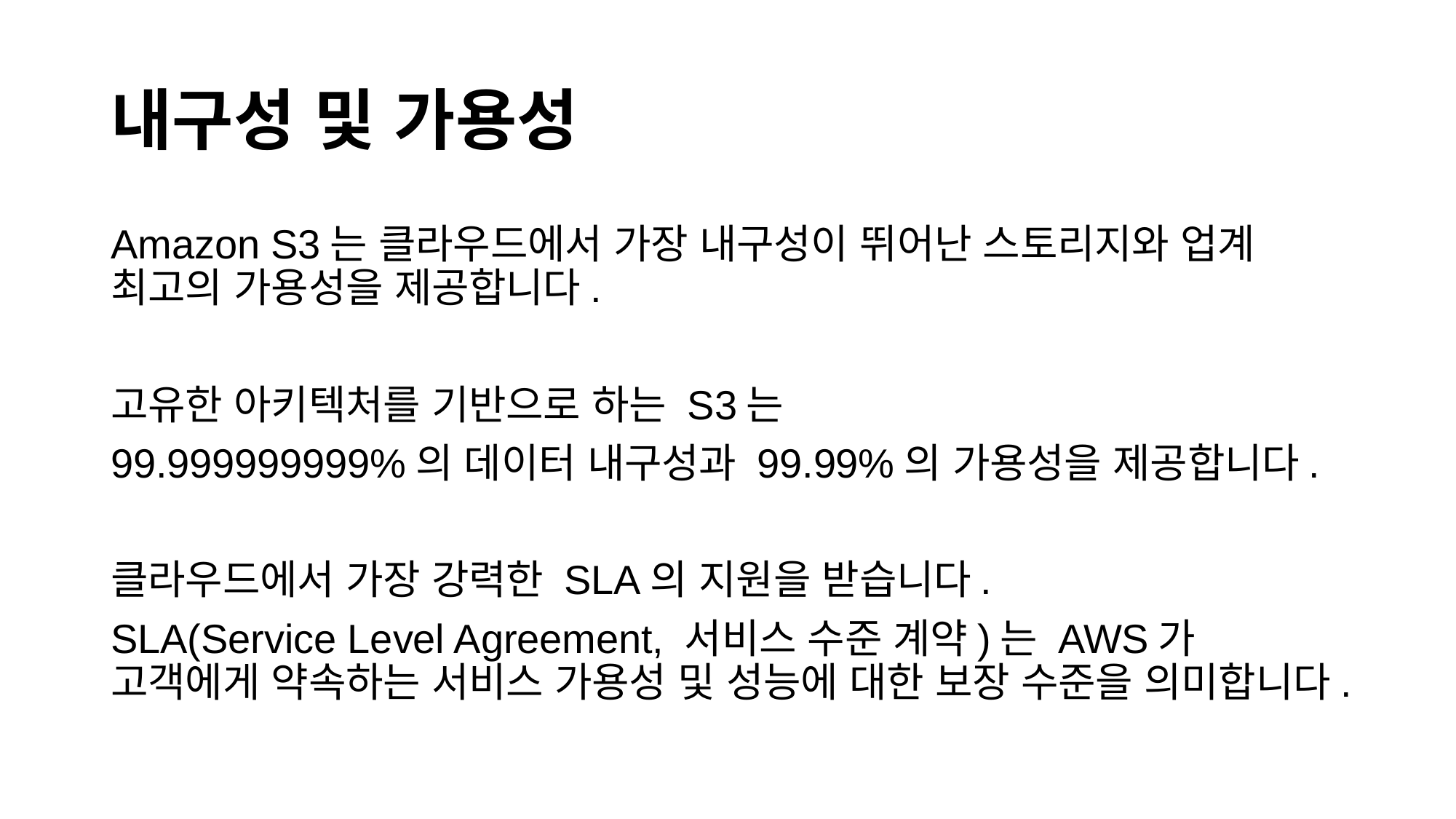

# 내구성 및 가용성
Amazon S3는 클라우드에서 가장 내구성이 뛰어난 스토리지와 업계 최고의 가용성을 제공합니다.

고유한 아키텍처를 기반으로 하는 S3는
99.999999999%의 데이터 내구성과 99.99%의 가용성을 제공합니다.

클라우드에서 가장 강력한 SLA의 지원을 받습니다.
SLA(Service Level Agreement, 서비스 수준 계약)는 AWS가 고객에게 약속하는 서비스 가용성 및 성능에 대한 보장 수준을 의미합니다.